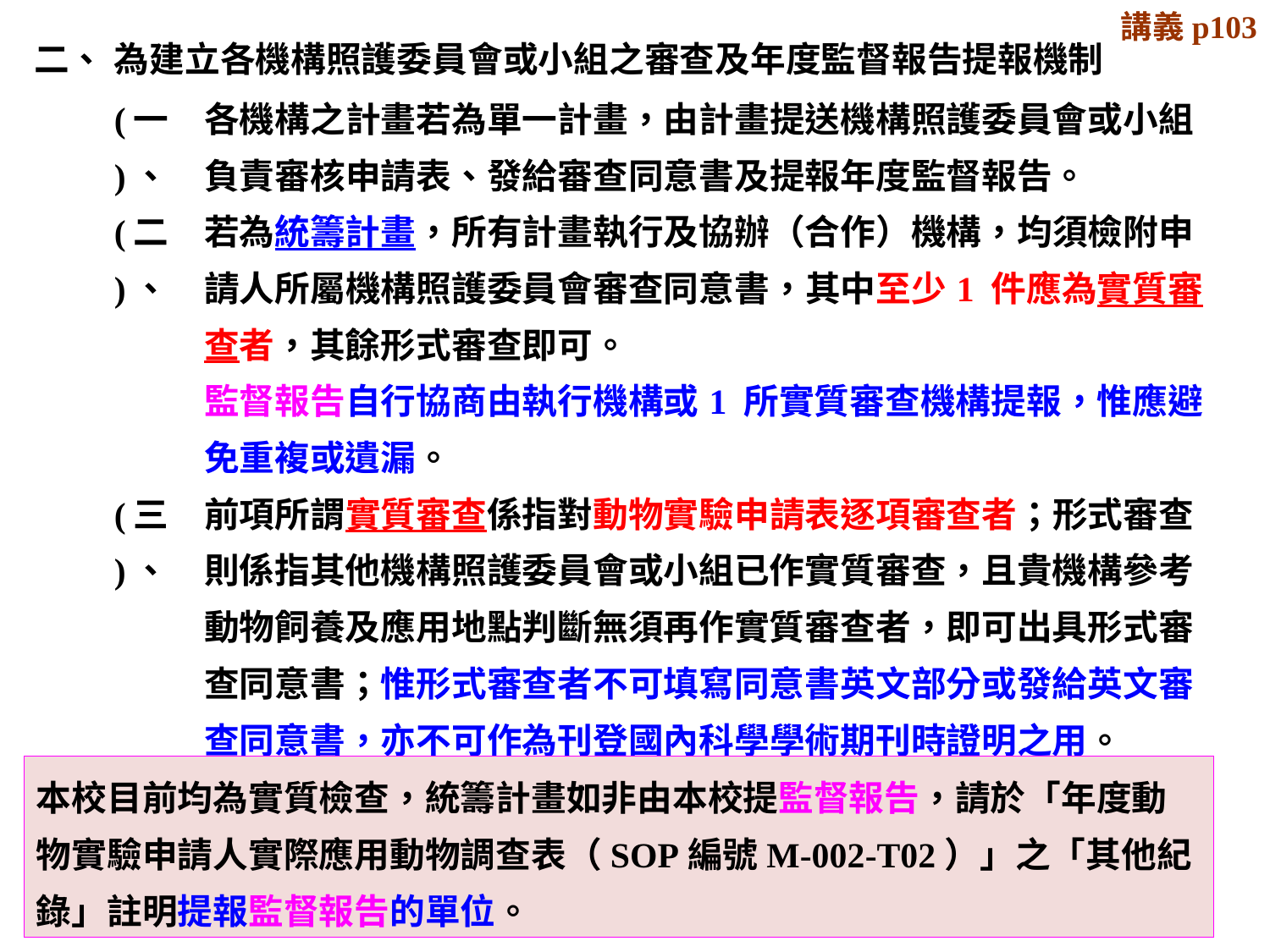

講義p103
| 二、 | 為建立各機構照護委員會或小組之審查及年度監督報告提報機制 |  |
| --- | --- | --- |
|  | (一)、 | 各機構之計畫若為單一計畫，由計畫提送機構照護委員會或小組負責審核申請表、發給審查同意書及提報年度監督報告。 |
|  | (二)、 | 若為統籌計畫，所有計畫執行及協辦（合作）機構，均須檢附申請人所屬機構照護委員會審查同意書，其中至少1 件應為實質審查者，其餘形式審查即可。 監督報告自行協商由執行機構或1 所實質審查機構提報，惟應避免重複或遺漏。 |
|  | (三)、 | 前項所謂實質審查係指對動物實驗申請表逐項審查者；形式審查則係指其他機構照護委員會或小組已作實質審查，且貴機構參考動物飼養及應用地點判斷無須再作實質審查者，即可出具形式審查同意書；惟形式審查者不可填寫同意書英文部分或發給英文審查同意書，亦不可作為刊登國內科學學術期刊時證明之用。 |
本校目前均為實質檢查，統籌計畫如非由本校提監督報告，請於「年度動物實驗申請人實際應用動物調查表（SOP編號M-002-T02）」之「其他紀錄」註明提報監督報告的單位。